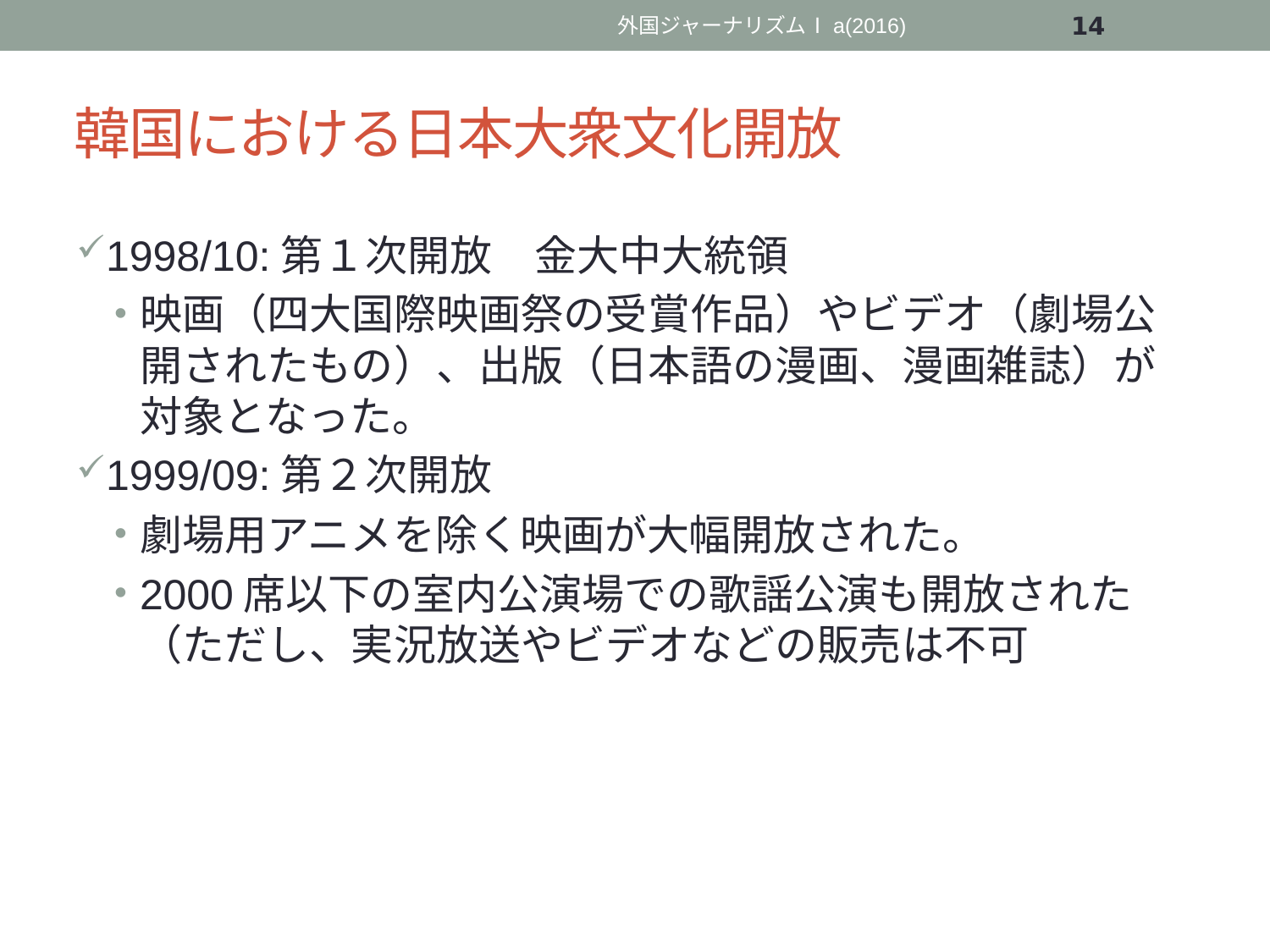

外国ジャーナリズムⅠa(2016)
14
# 韓国における日本大衆文化開放
1998/10:第１次開放　金大中大統領
映画（四大国際映画祭の受賞作品）やビデオ（劇場公開されたもの）、出版（日本語の漫画、漫画雑誌）が対象となった。
1999/09:第２次開放
劇場用アニメを除く映画が大幅開放された。
2000席以下の室内公演場での歌謡公演も開放された（ただし、実況放送やビデオなどの販売は不可